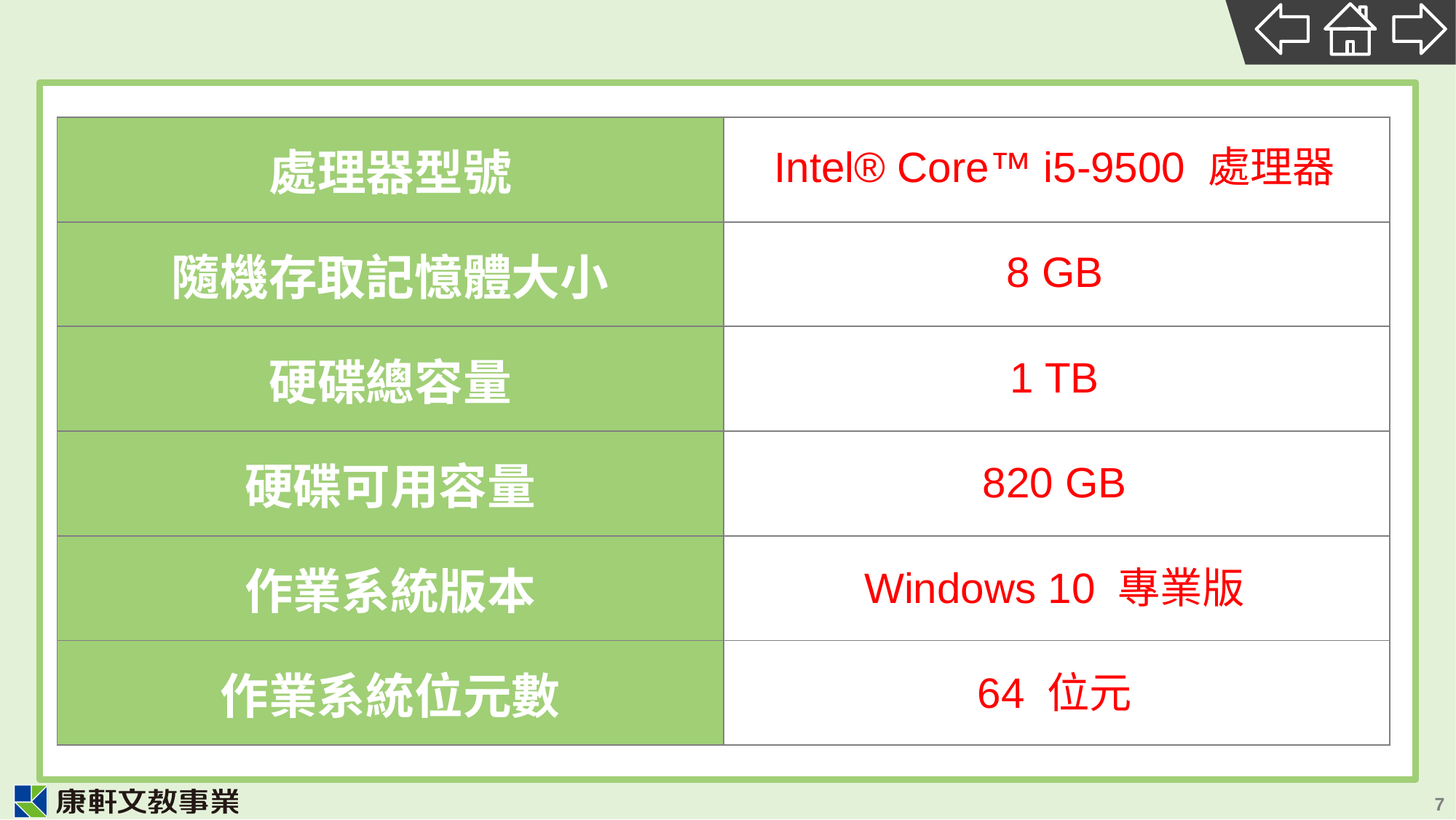

| 處理器型號 |  |
| --- | --- |
| 隨機存取記憶體大小 |  |
| 硬碟總容量 |  |
| 硬碟可用容量 |  |
| 作業系統版本 |  |
| 作業系統位元數 |  |
Intel® Core™ i5-9500 處理器
8 GB
1 TB
820 GB
Windows 10 專業版
64 位元
7